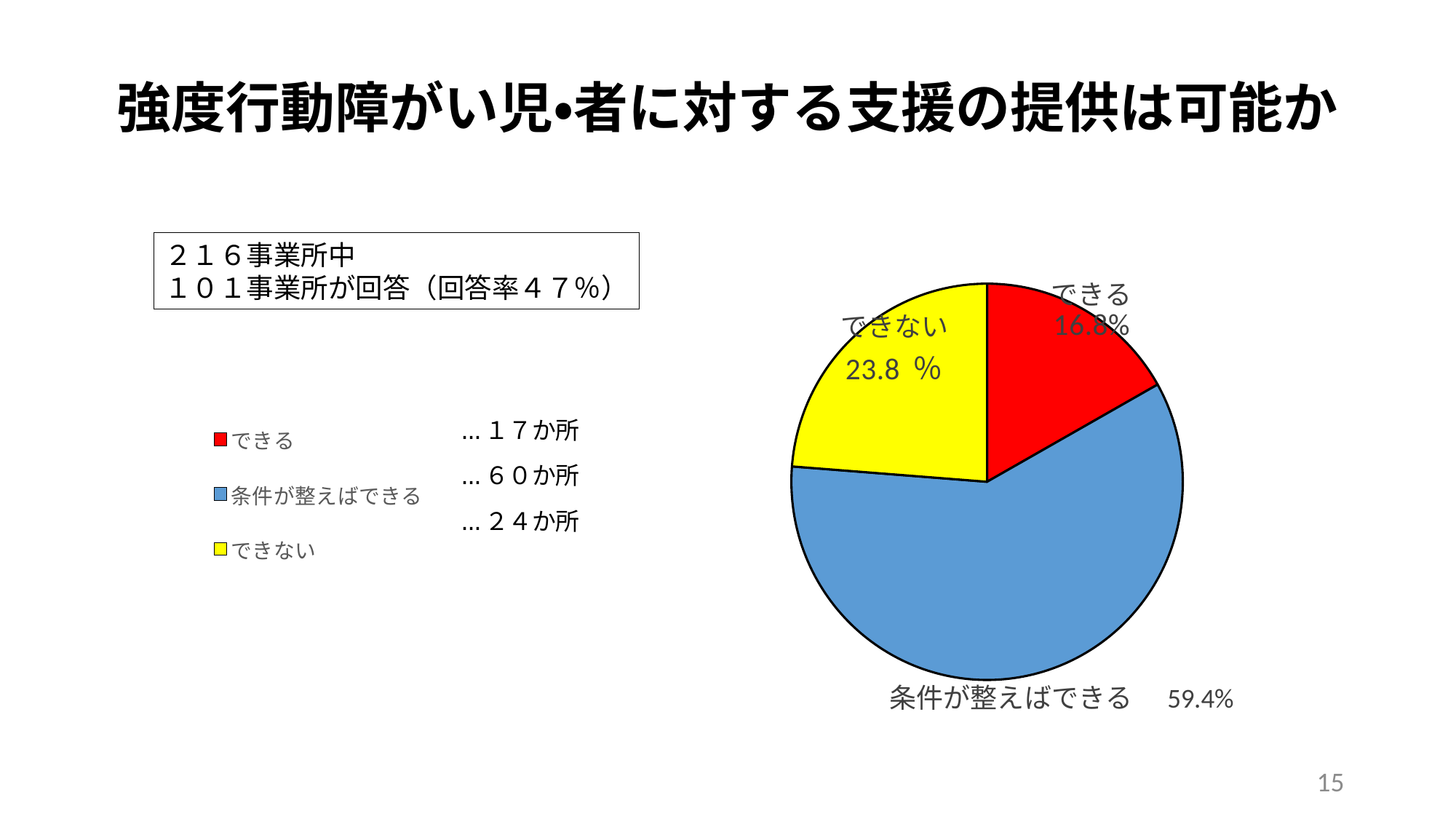

# 強度行動障がい児・者に対する支援の提供は可能か

### Chart

| Category | 施設入所・生活介護・短期入所 |
|---|---|
| できる | 17.0 |
| 条件が整えばできる | 60.0 |
| できない | 24.0 |

### Chart

| Category |
|---|
２１６事業所中
１０１事業所が回答（回答率４７％）
15